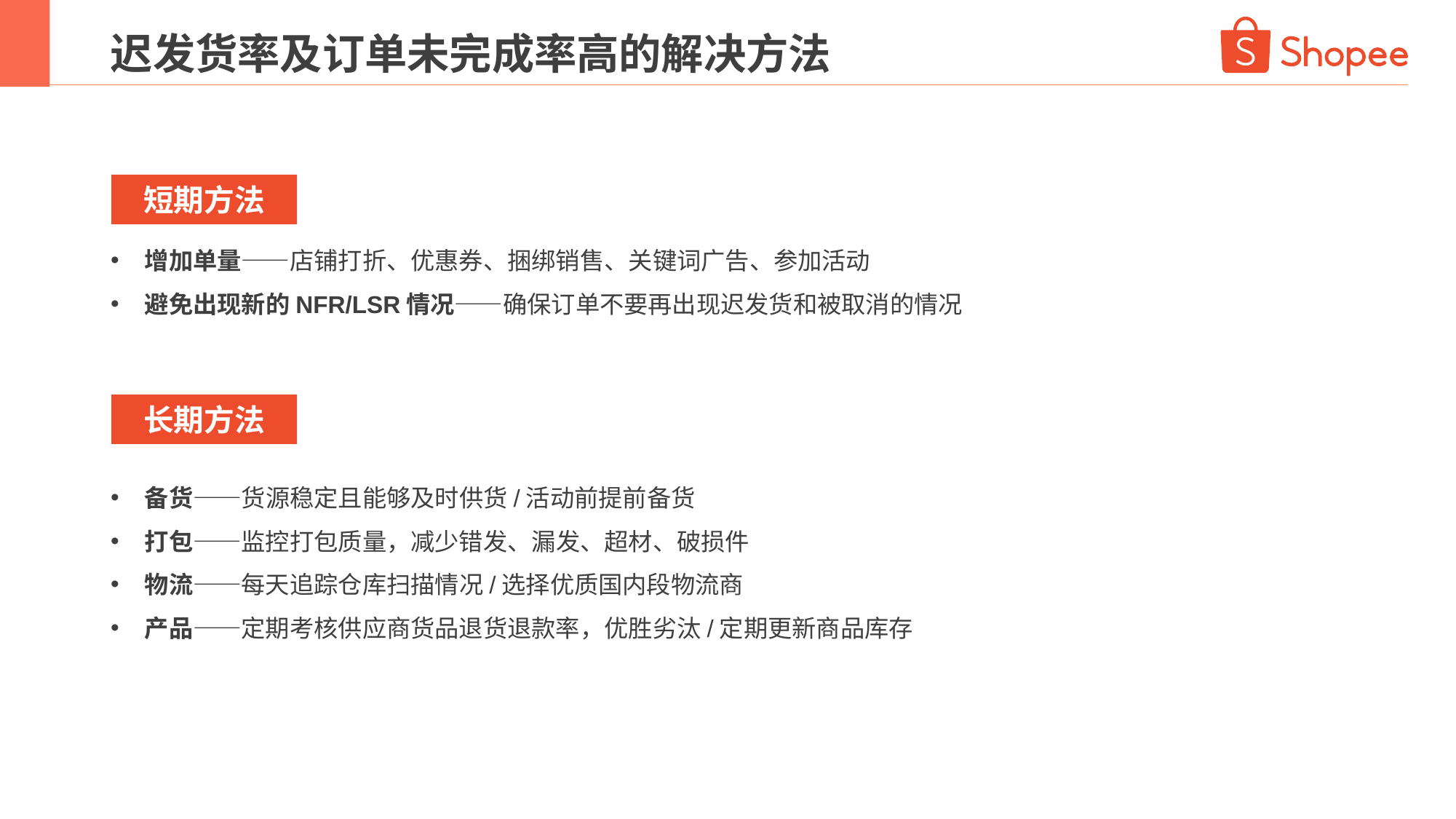

迟发货率及订单未完成率高的解决方法
短期方法
增加单量——店铺打折、优惠券、捆绑销售、关键词广告、参加活动
避免出现新的NFR/LSR情况——确保订单不要再出现迟发货和被取消的情况
长期方法
备货——货源稳定且能够及时供货/活动前提前备货
打包——监控打包质量，减少错发、漏发、超材、破损件
物流——每天追踪仓库扫描情况/选择优质国内段物流商
产品——定期考核供应商货品退货退款率，优胜劣汰/定期更新商品库存